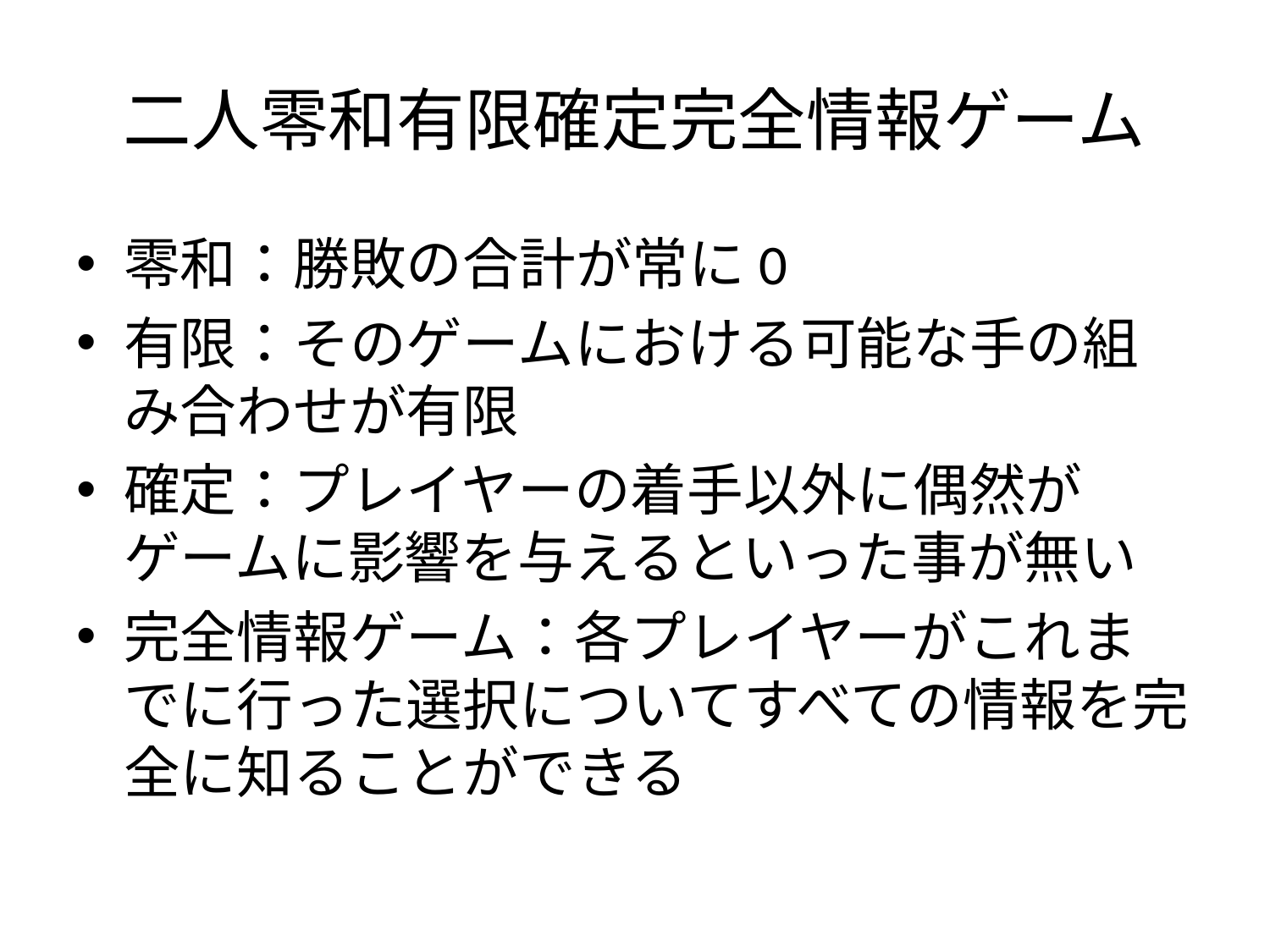

# 二人零和有限確定完全情報ゲーム
零和：勝敗の合計が常に0
有限：そのゲームにおける可能な手の組み合わせが有限
確定：プレイヤーの着手以外に偶然がゲームに影響を与えるといった事が無い
完全情報ゲーム：各プレイヤーがこれまでに行った選択についてすべての情報を完全に知ることができる